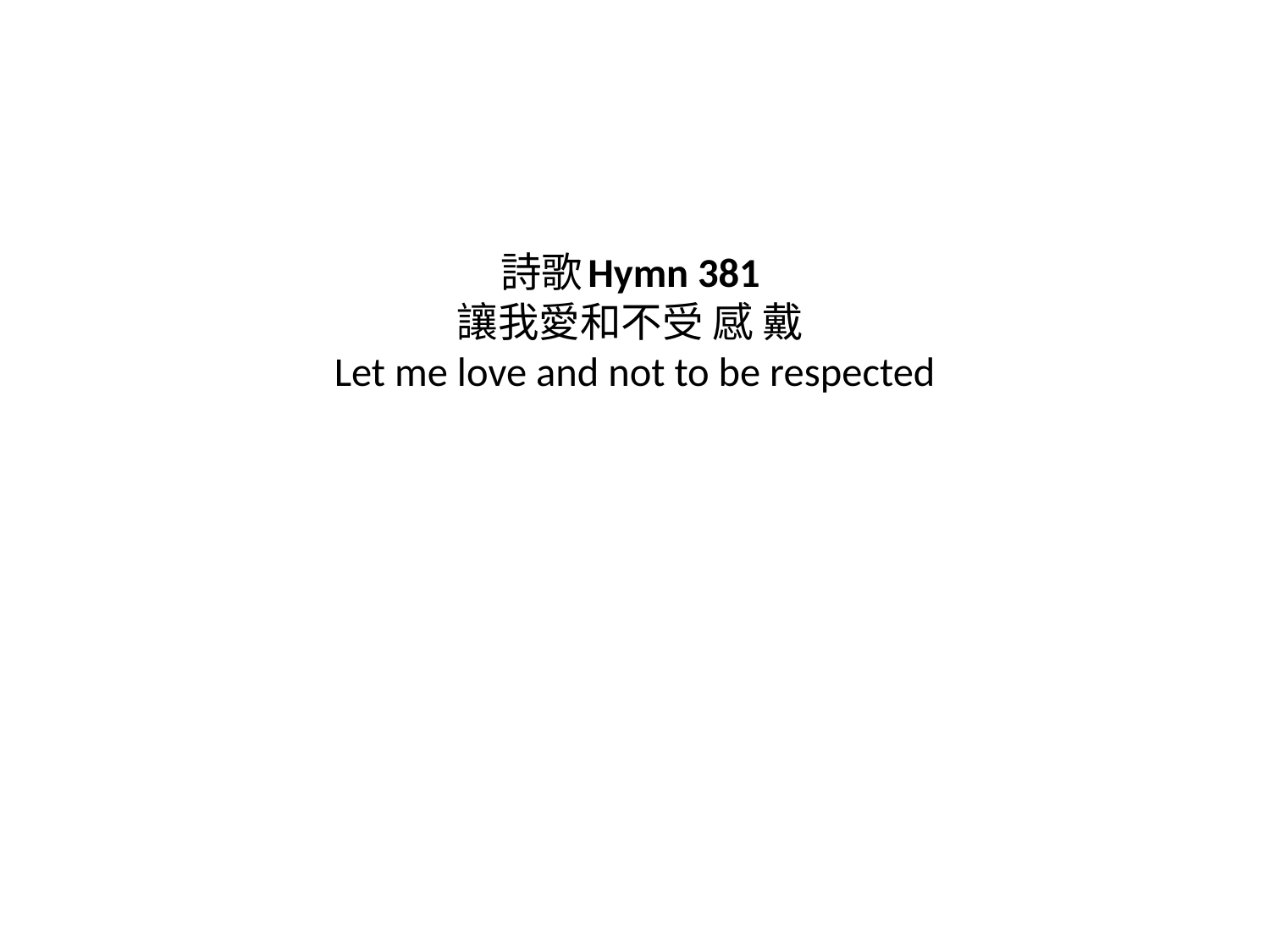

# 詩歌Hymn 381 讓我愛和不受 感 戴 Let me love and not to be respected